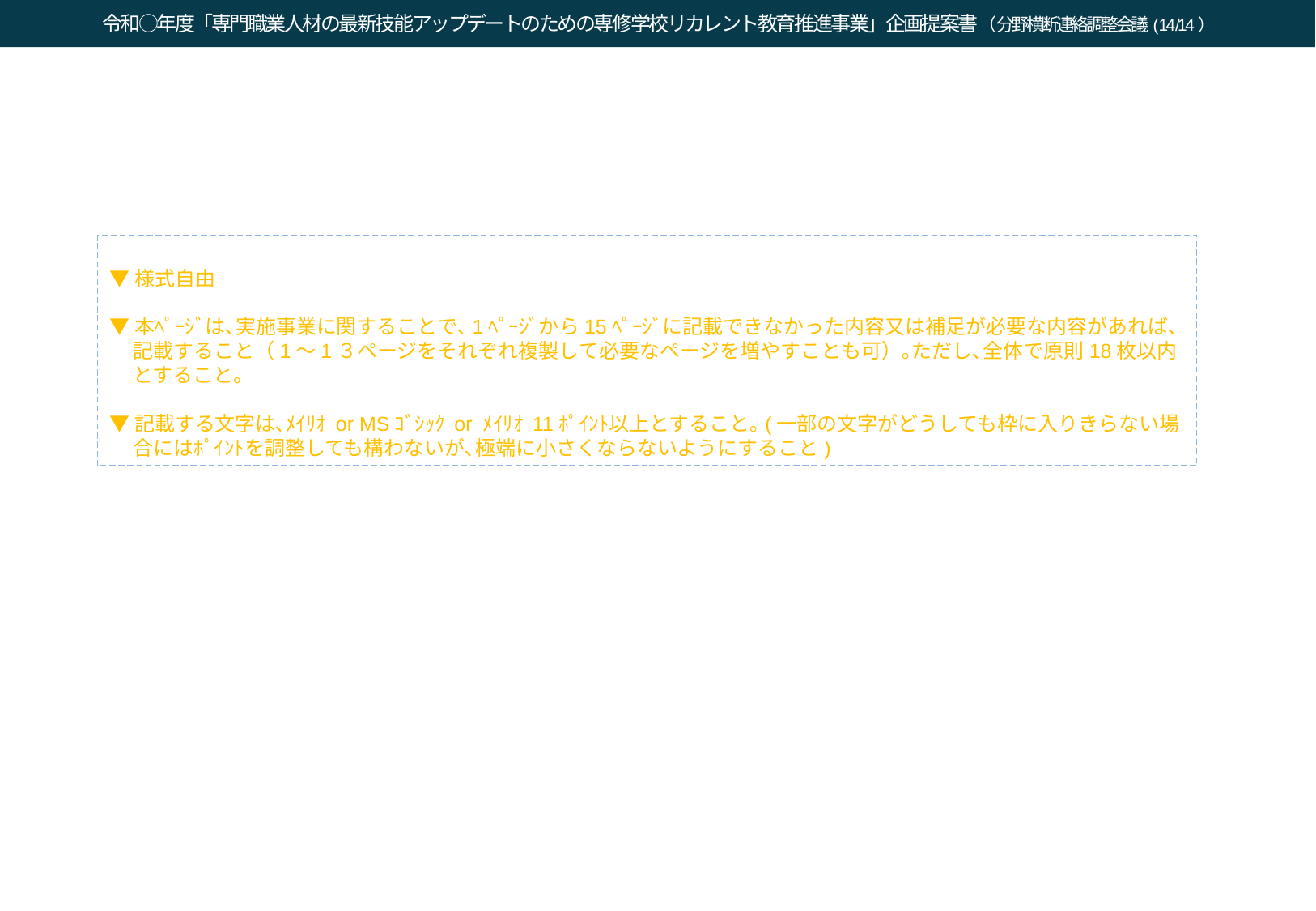

令和○年度「専門職業人材の最新技能アップデートのための専修学校リカレント教育推進事業」企画提案書（分野横断連絡調整会議(14/14）

▼様式自由

▼本ﾍﾟｰｼﾞは､実施事業に関することで､1ﾍﾟｰｼﾞから15ﾍﾟｰｼﾞに記載できなかった内容又は補足が必要な内容があれば､記載すること（1～1３ページをそれぞれ複製して必要なページを増やすことも可）｡ただし､全体で原則18枚以内とすること。

▼記載する文字は､ﾒｲﾘｵ or MSｺﾞｼｯｸ or ﾒｲﾘｵ 11ﾎﾟｲﾝﾄ以上とすること｡(一部の文字がどうしても枠に入りきらない場合にはﾎﾟｲﾝﾄを調整しても構わないが､極端に小さくならないようにすること)